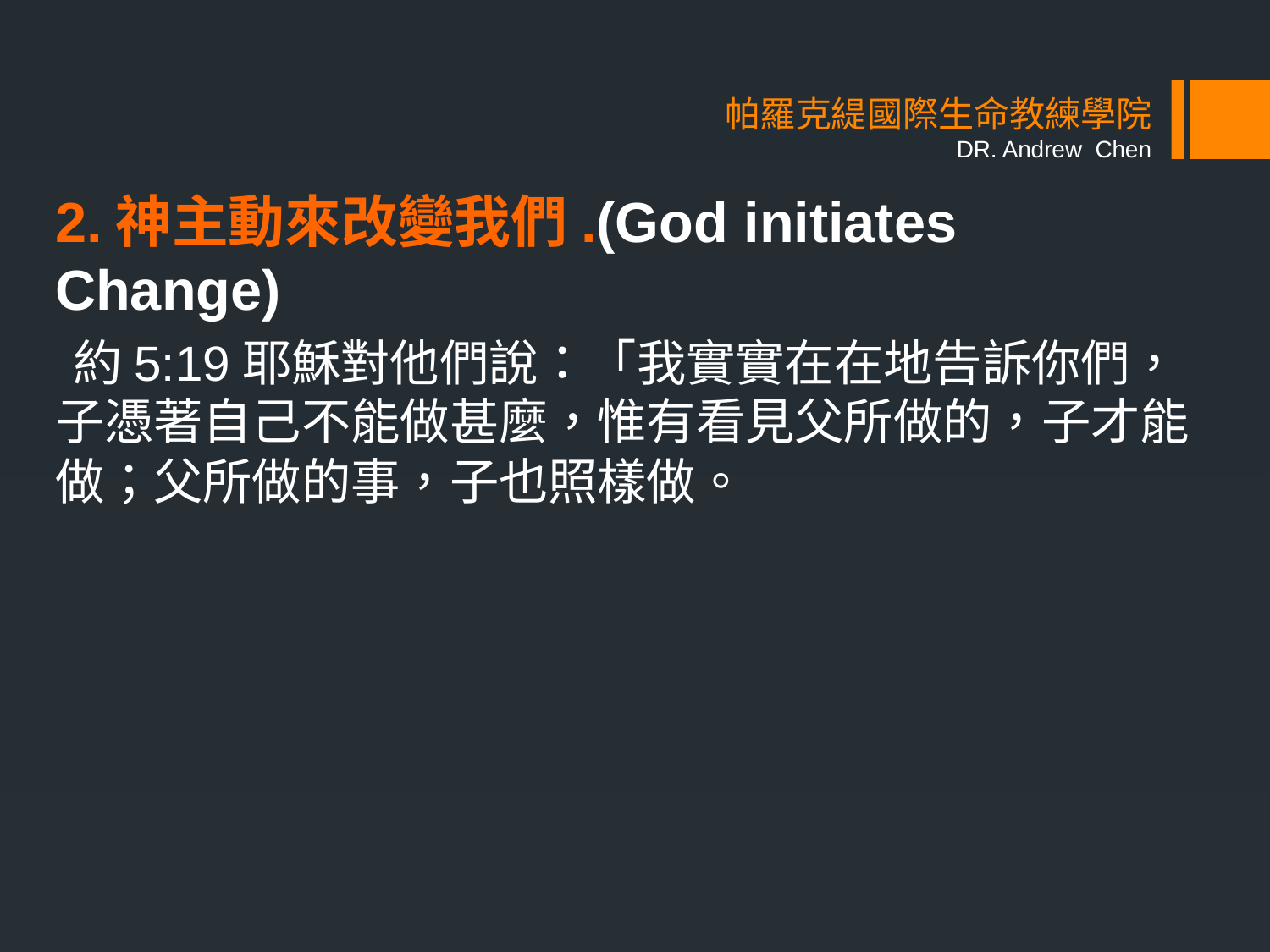

# 帕羅克緹國際生命教練學院 DR. Andrew  Chen
2.神主動來改變我們.(God initiates Change)
 約5:19耶穌對他們說：「我實實在在地告訴你們，子憑著自己不能做甚麼，惟有看見父所做的，子才能做；父所做的事，子也照樣做。